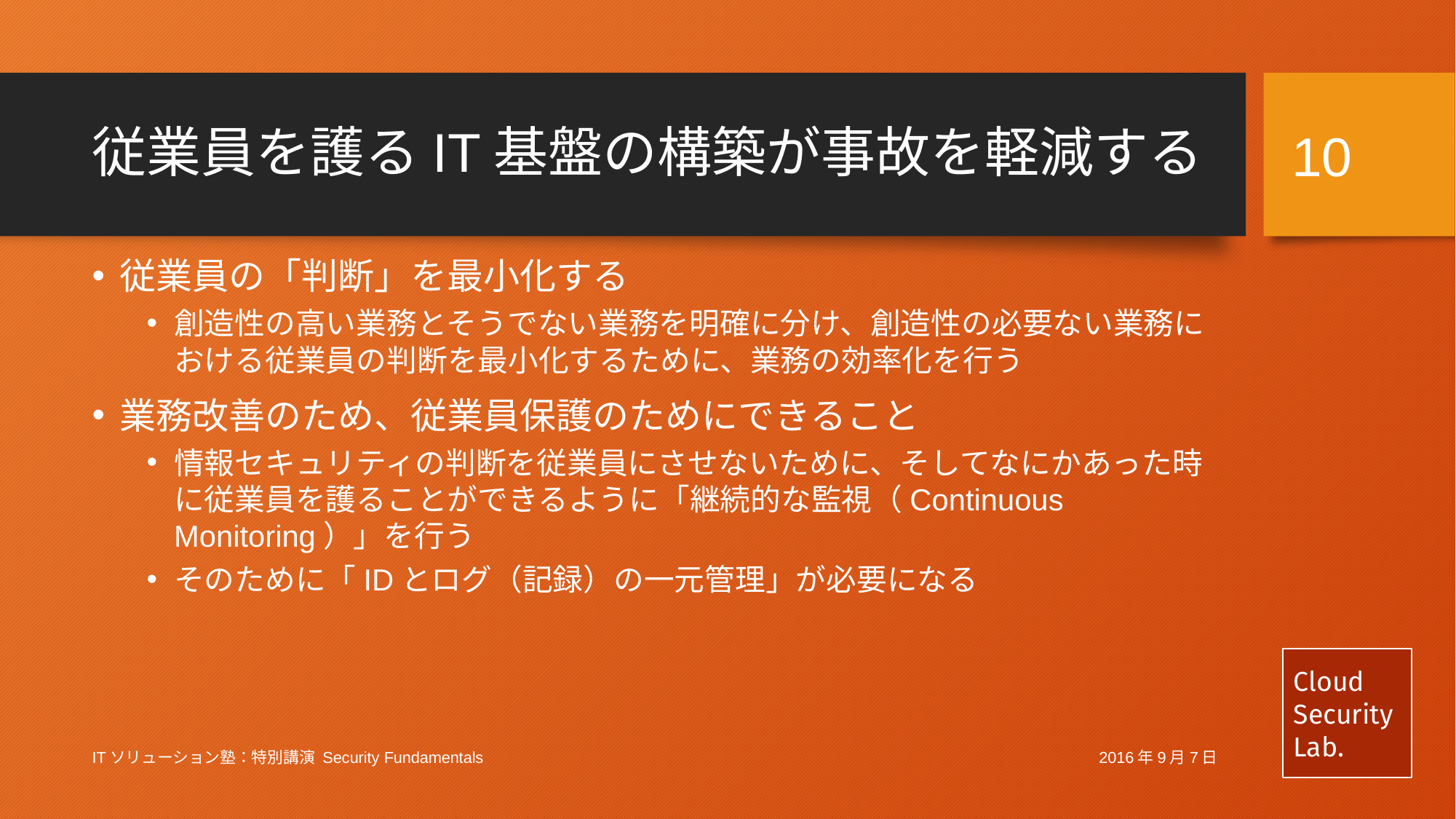

10
# 従業員を護るIT基盤の構築が事故を軽減する
従業員の「判断」を最小化する
創造性の高い業務とそうでない業務を明確に分け、創造性の必要ない業務における従業員の判断を最小化するために、業務の効率化を行う
業務改善のため、従業員保護のためにできること
情報セキュリティの判断を従業員にさせないために、そしてなにかあった時に従業員を護ることができるように「継続的な監視（Continuous Monitoring）」を行う
そのために「IDとログ（記録）の一元管理」が必要になる

2016年9月7日
ITソリューション塾：特別講演 Security Fundamentals